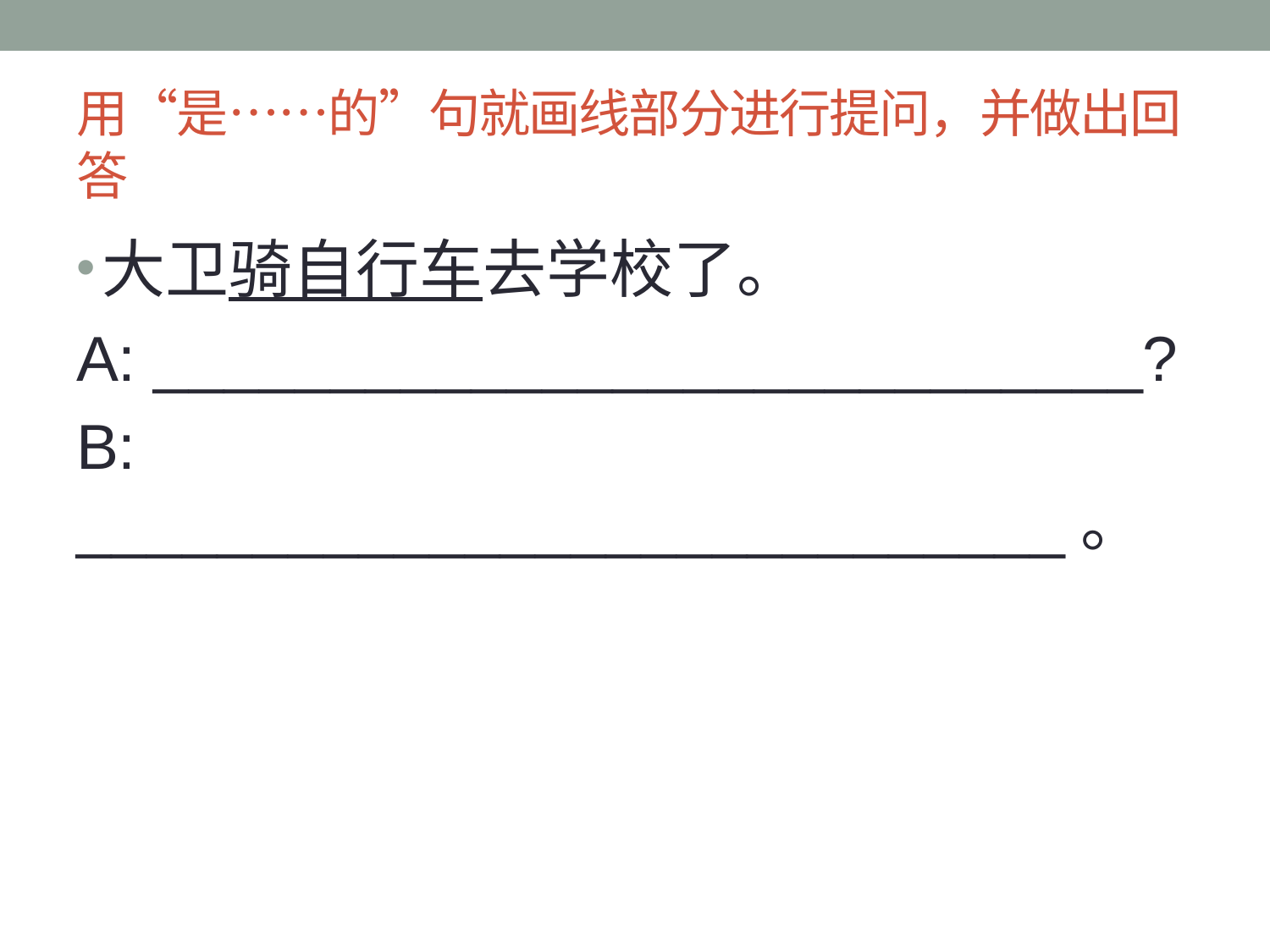

# 用“是……的”句就画线部分进行提问，并做出回答
大卫骑自行车去学校了。
A: ____________________________?
B: ____________________________。